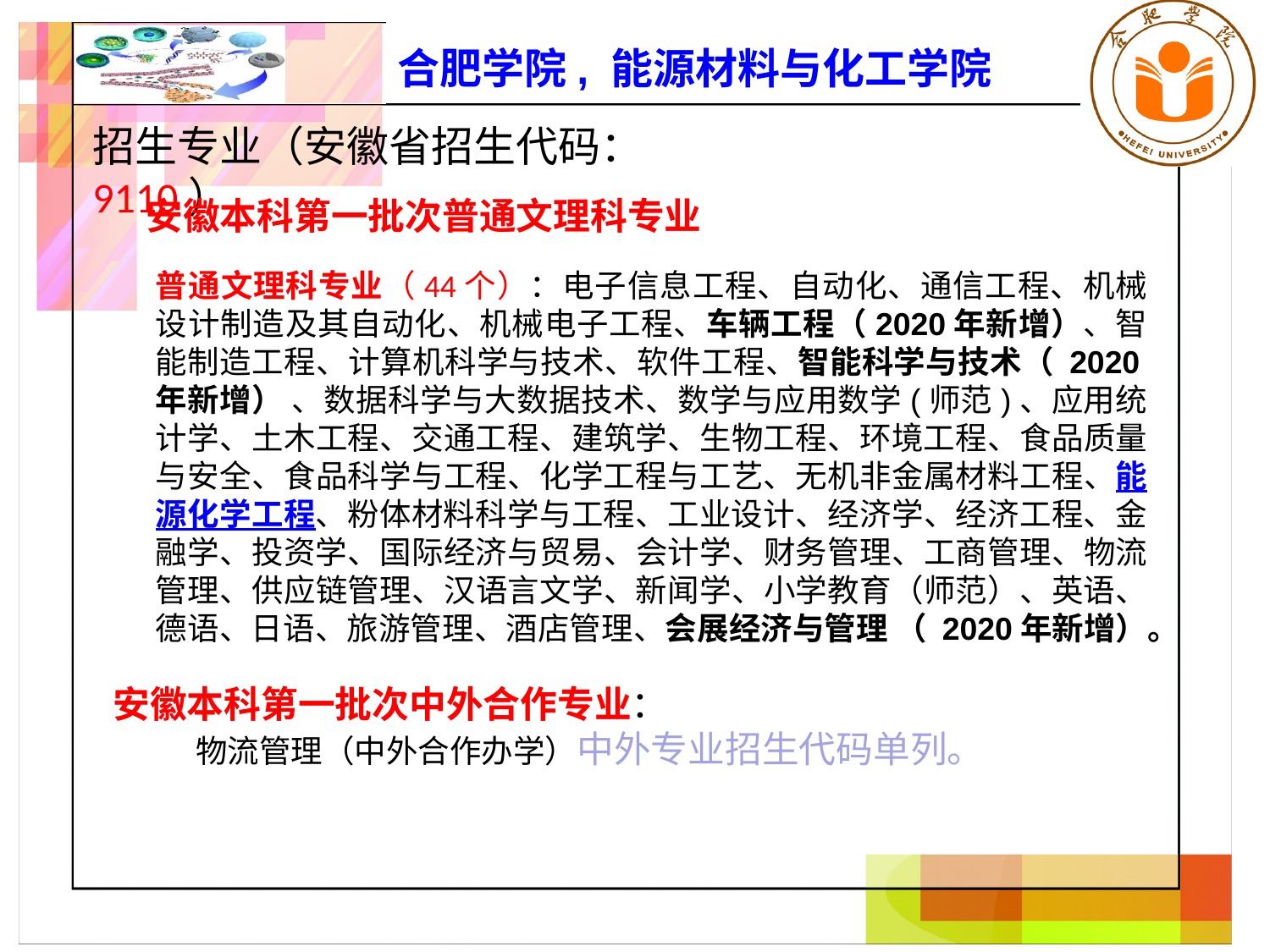

招生专业（安徽省招生代码：9110）
安徽本科第一批次普通文理科专业
普通文理科专业（44个）：电子信息工程、自动化、通信工程、机械设计制造及其自动化、机械电子工程、车辆工程（2020年新增）、智能制造工程、计算机科学与技术、软件工程、智能科学与技术（ 2020年新增） 、数据科学与大数据技术、数学与应用数学(师范)、应用统计学、土木工程、交通工程、建筑学、生物工程、环境工程、食品质量与安全、食品科学与工程、化学工程与工艺、无机非金属材料工程、能源化学工程、粉体材料科学与工程、工业设计、经济学、经济工程、金融学、投资学、国际经济与贸易、会计学、财务管理、工商管理、物流管理、供应链管理、汉语言文学、新闻学、小学教育（师范）、英语、德语、日语、旅游管理、酒店管理、会展经济与管理 （ 2020年新增）。
安徽本科第一批次中外合作专业：
         物流管理（中外合作办学）中外专业招生代码单列。